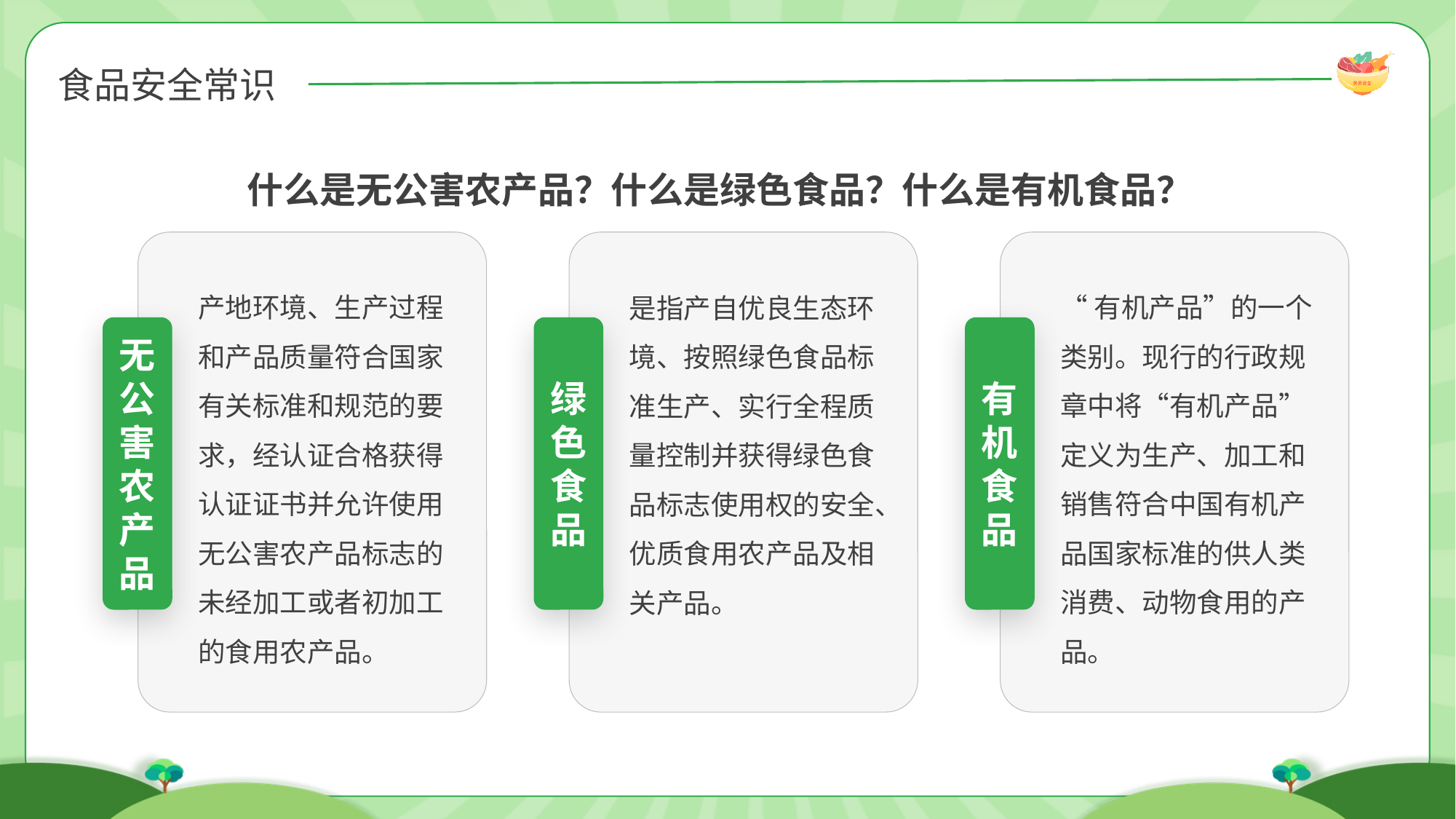

什么是无公害农产品？什么是绿色食品？什么是有机食品？

产地环境、生产过程和产品质量符合国家有关标准和规范的要求，经认证合格获得认证证书并允许使用无公害农产品标志的未经加工或者初加工的食用农产品。
无公害农产品

是指产自优良生态环境、按照绿色食品标准生产、实行全程质量控制并获得绿色食品标志使用权的安全、优质食用农产品及相关产品。
绿色食品

“有机产品”的一个类别。现行的行政规章中将“有机产品”定义为生产、加工和销售符合中国有机产品国家标准的供人类消费、动物食用的产品。
有机食品